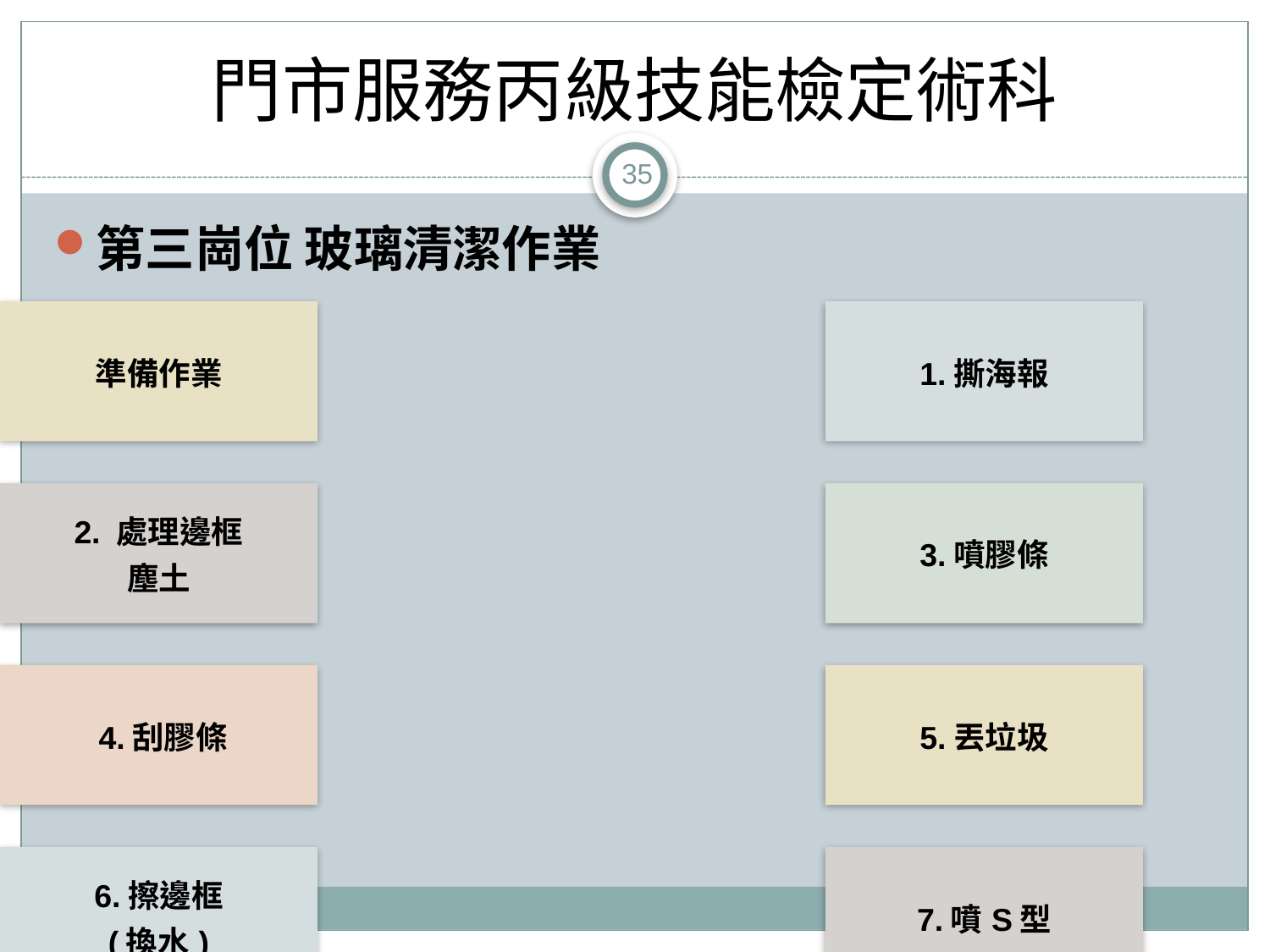

# 門市服務丙級技能檢定術科
35
第三崗位 玻璃清潔作業

 4.刮膠條
5.丟垃圾
2. 處理邊框
塵土
1.撕海報
準備作業
7.噴S型
6.擦邊框
3.噴膠條